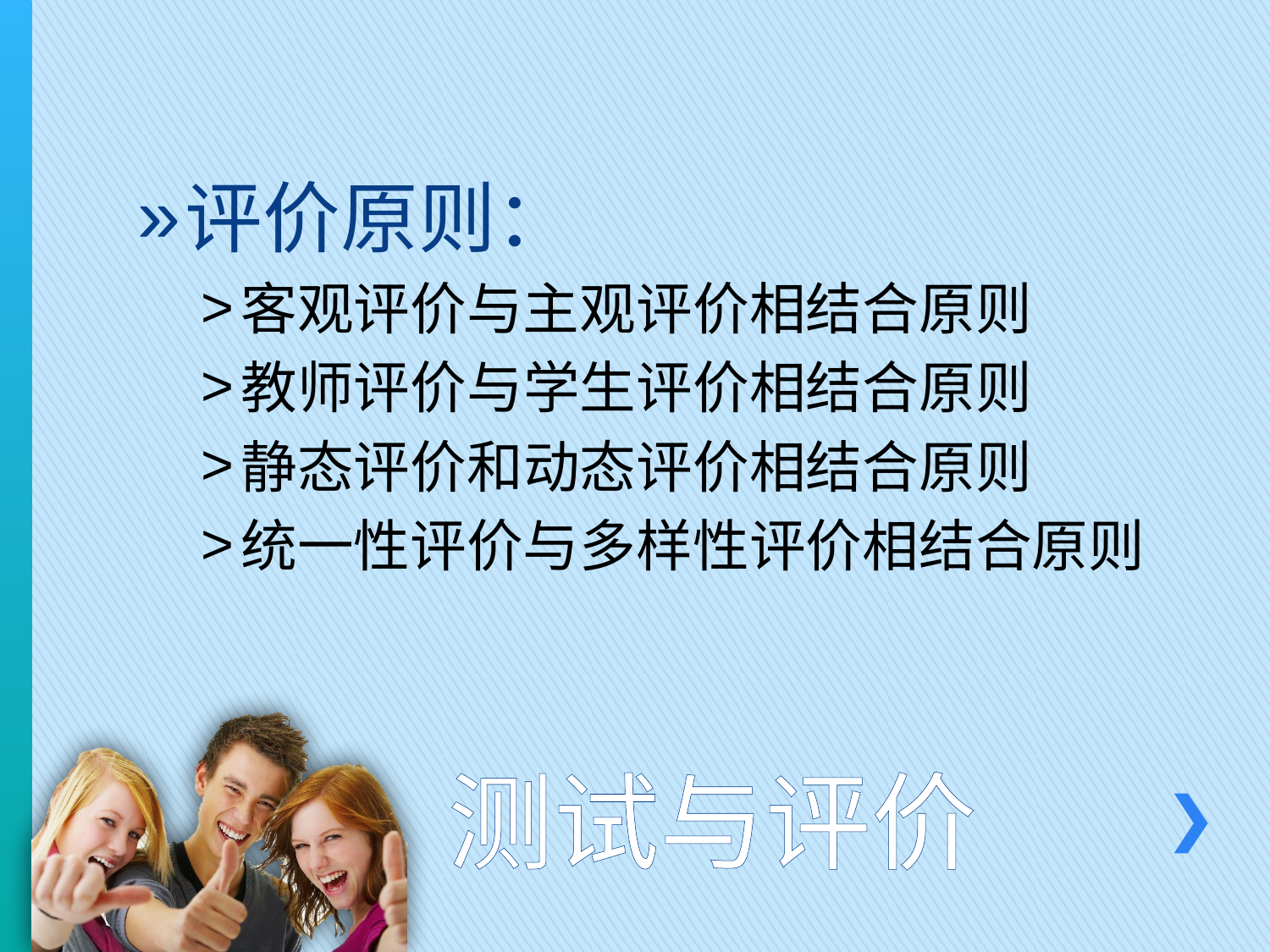

评价原则：
客观评价与主观评价相结合原则
教师评价与学生评价相结合原则
静态评价和动态评价相结合原则
统一性评价与多样性评价相结合原则

# 测试与评价